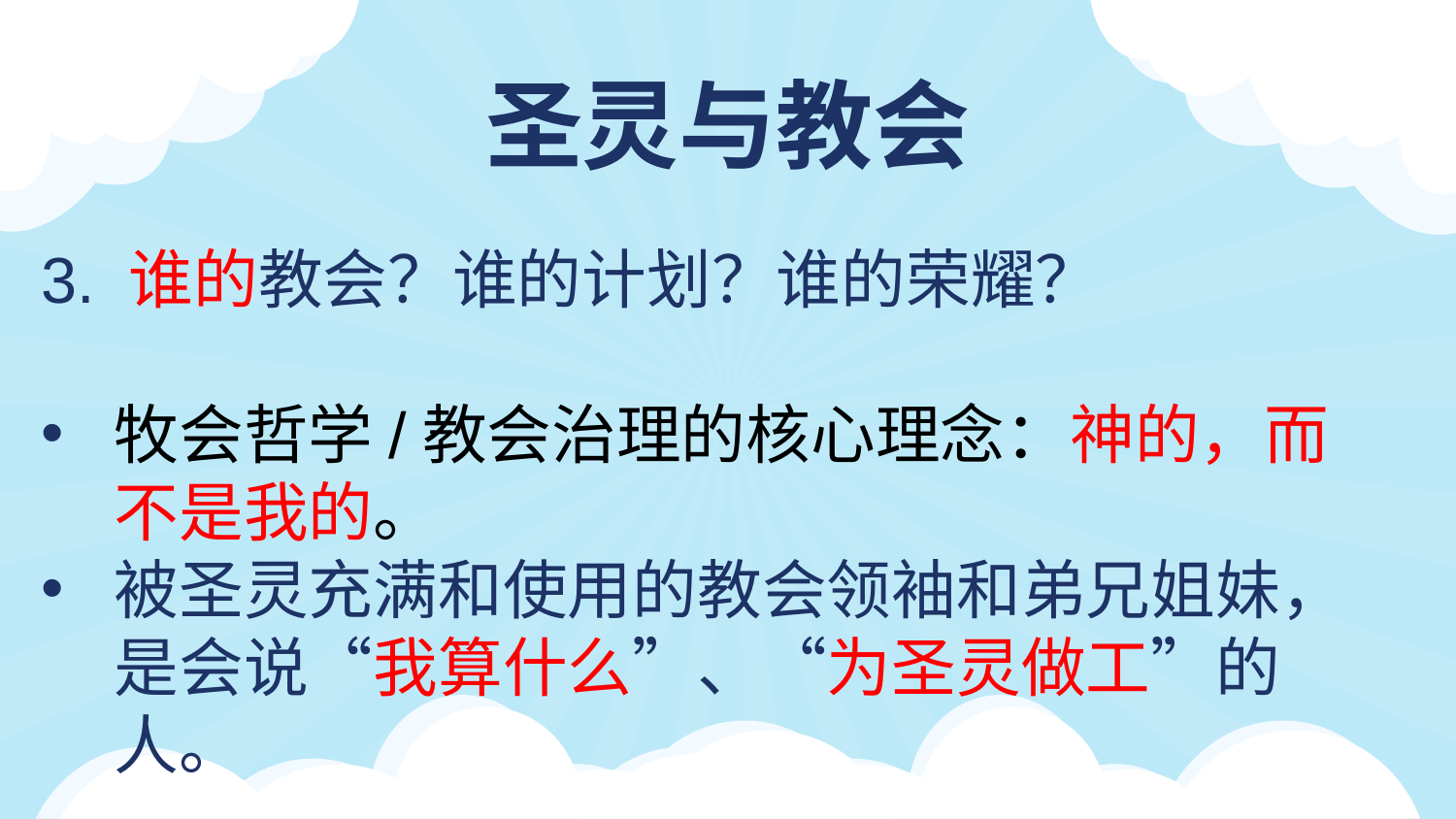

圣灵与教会
3. 谁的教会？谁的计划？谁的荣耀？

牧会哲学/教会治理的核心理念：神的，而不是我的。
被圣灵充满和使用的教会领袖和弟兄姐妹，是会说“我算什么”、“为圣灵做工”的人。